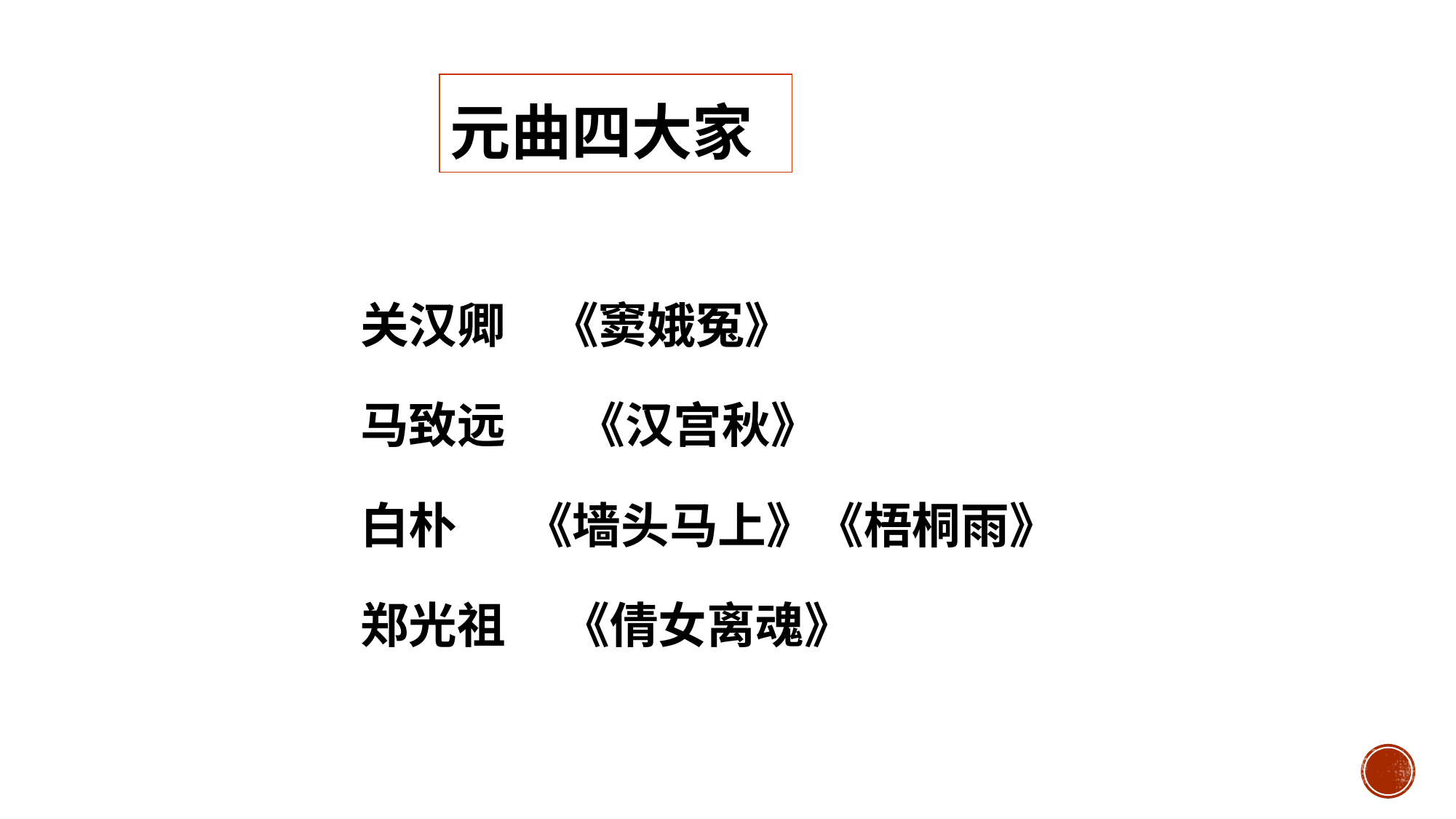

元曲四大家
关汉卿    《窦娥冤》
马致远　  《汉宫秋》
白朴      《墙头马上》《梧桐雨》
郑光祖     《倩女离魂》